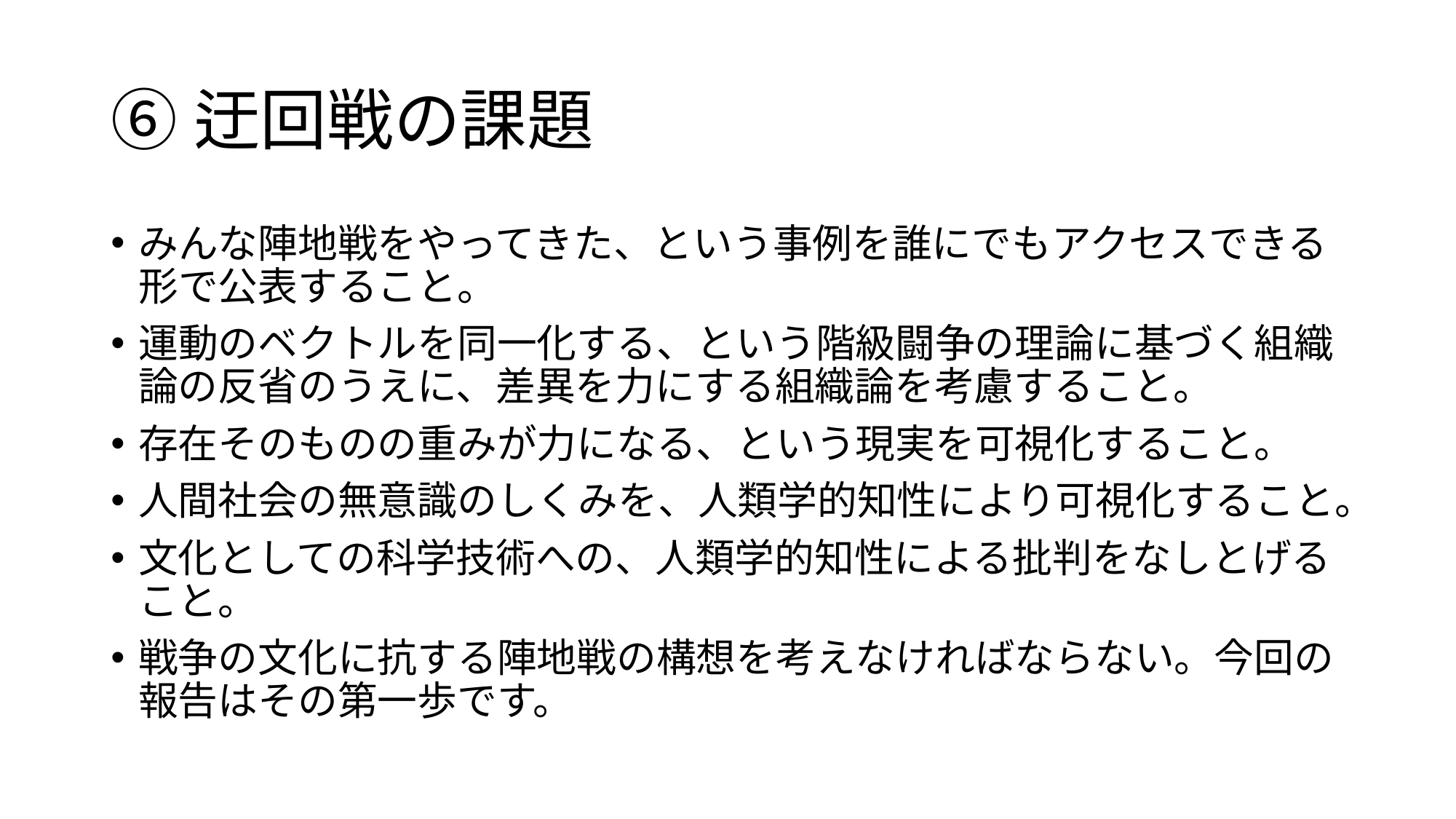

# ⑥迂回戦の課題
みんな陣地戦をやってきた、という事例を誰にでもアクセスできる形で公表すること。
運動のベクトルを同一化する、という階級闘争の理論に基づく組織論の反省のうえに、差異を力にする組織論を考慮すること。
存在そのものの重みが力になる、という現実を可視化すること。
人間社会の無意識のしくみを、人類学的知性により可視化すること。
文化としての科学技術への、人類学的知性による批判をなしとげること。
戦争の文化に抗する陣地戦の構想を考えなければならない。今回の報告はその第一歩です。